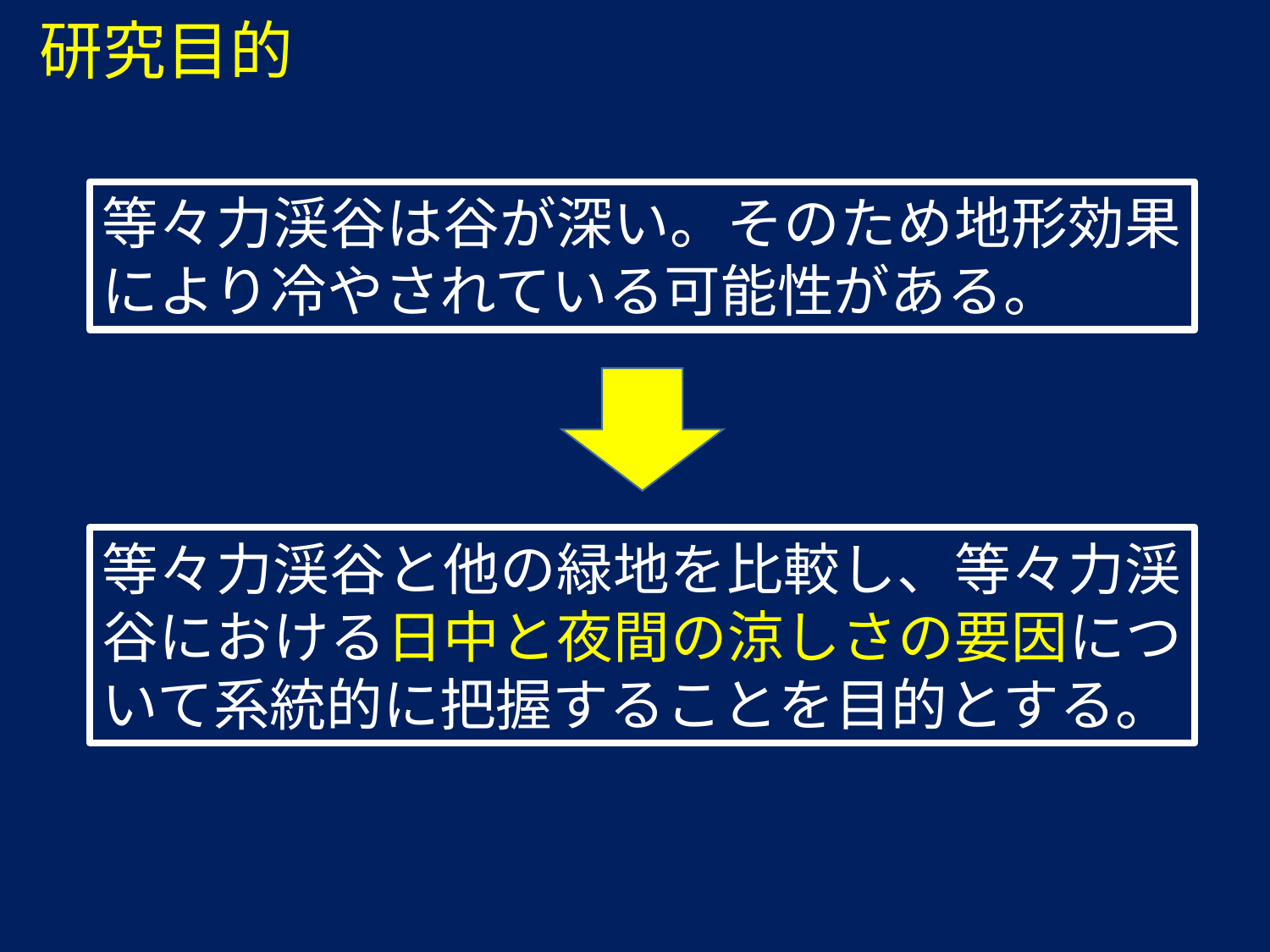

研究目的
等々力渓谷は谷が深い。そのため地形効果により冷やされている可能性がある。

等々力渓谷と他の緑地を比較し、等々力渓谷における日中と夜間の涼しさの要因について系統的に把握することを目的とする。